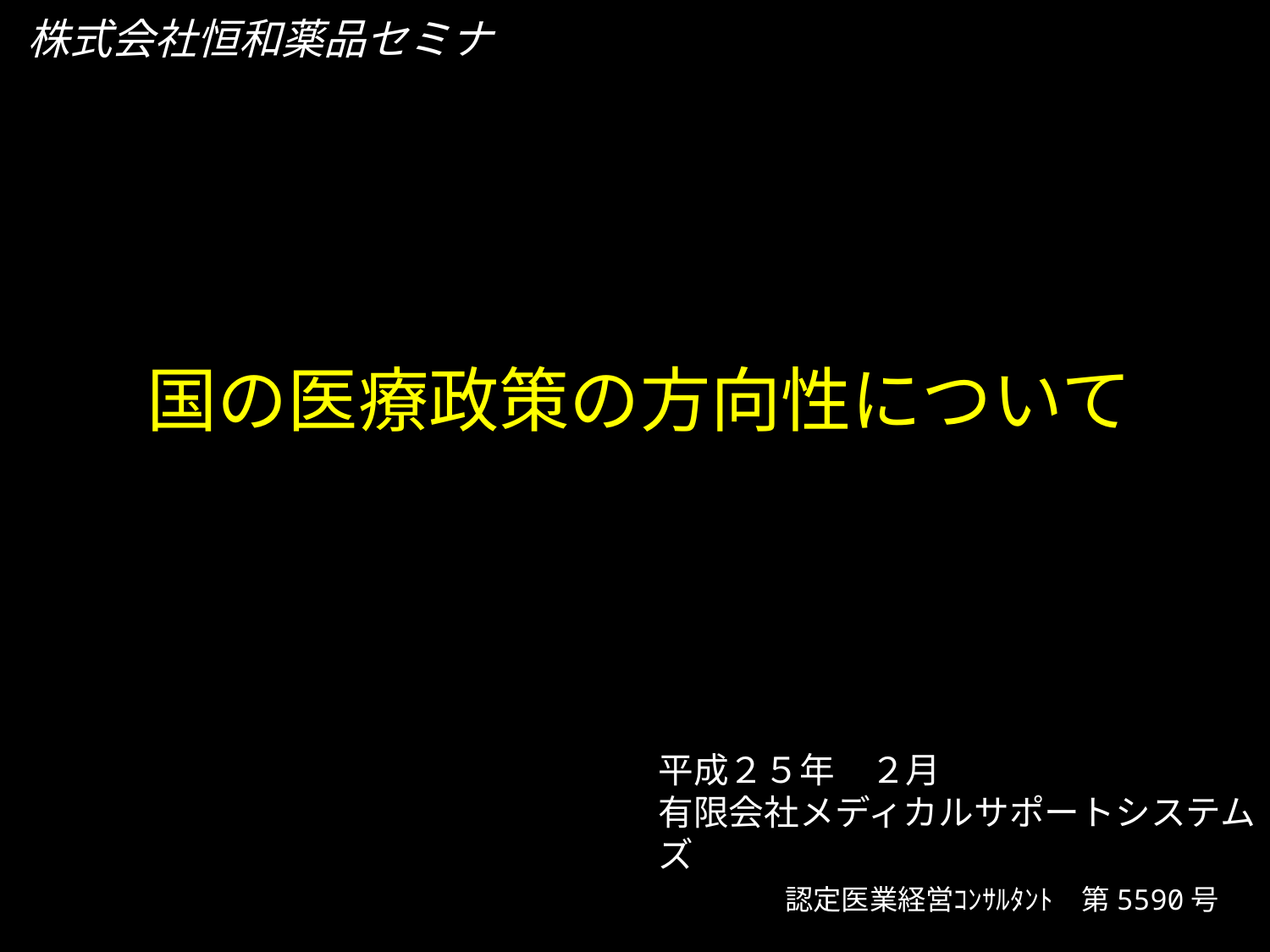

株式会社恒和薬品セミナ
# 国の医療政策の方向性について
平成２５年　２月
有限会社メディカルサポートシステムズ
　　　　認定医業経営ｺﾝｻﾙﾀﾝﾄ　第5590号
　　　　　　　　細　谷　　邦　夫